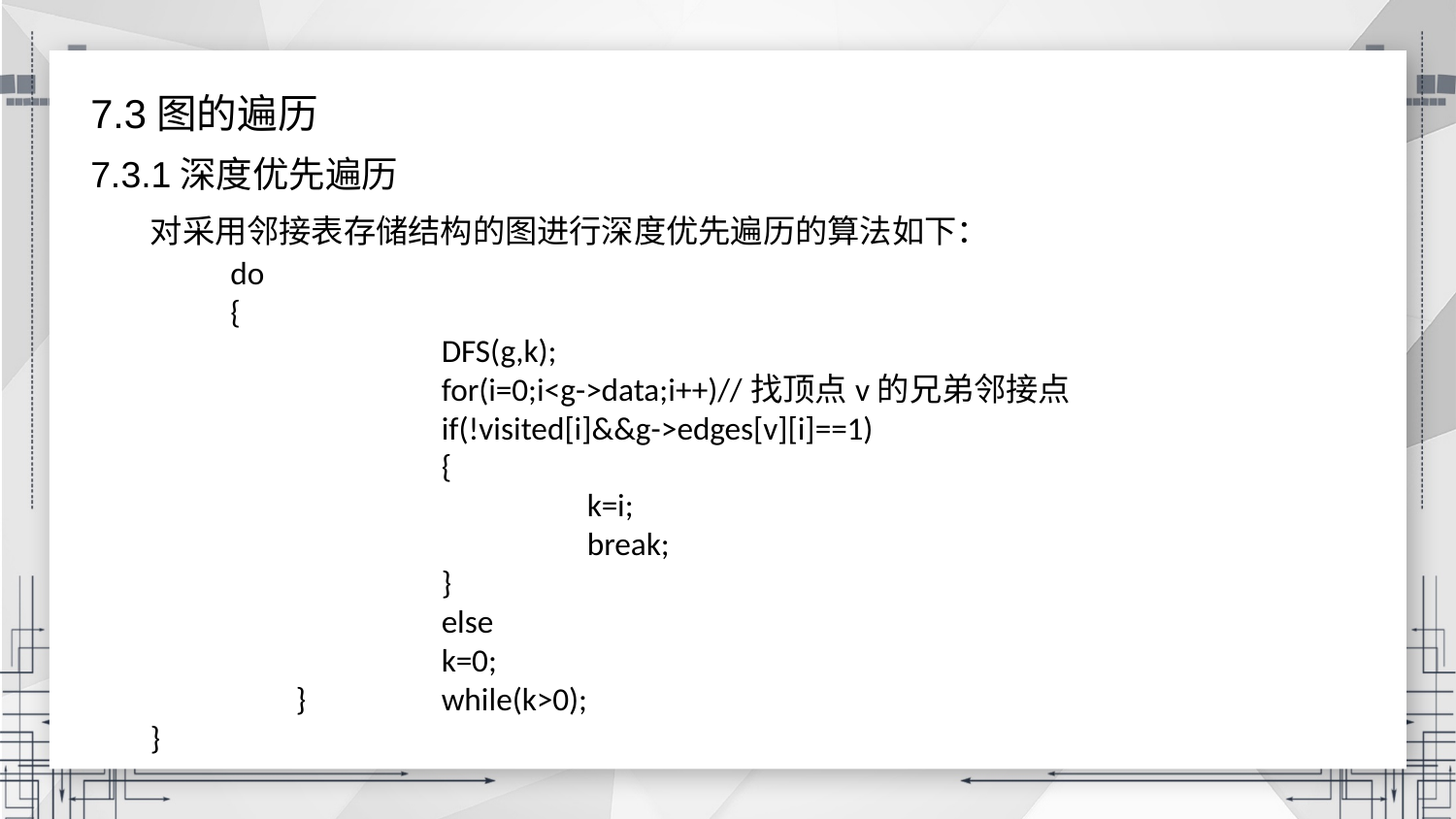

7.3图的遍历
7.3.1深度优先遍历
对采用邻接表存储结构的图进行深度优先遍历的算法如下：
           do
           {
		DFS(g,k);
		for(i=0;i<g->data;i++)//找顶点v的兄弟邻接点
		if(!visited[i]&&g->edges[v][i]==1)
		{
			k=i;
			break;
		}
		else
		k=0;
	}	while(k>0);
}